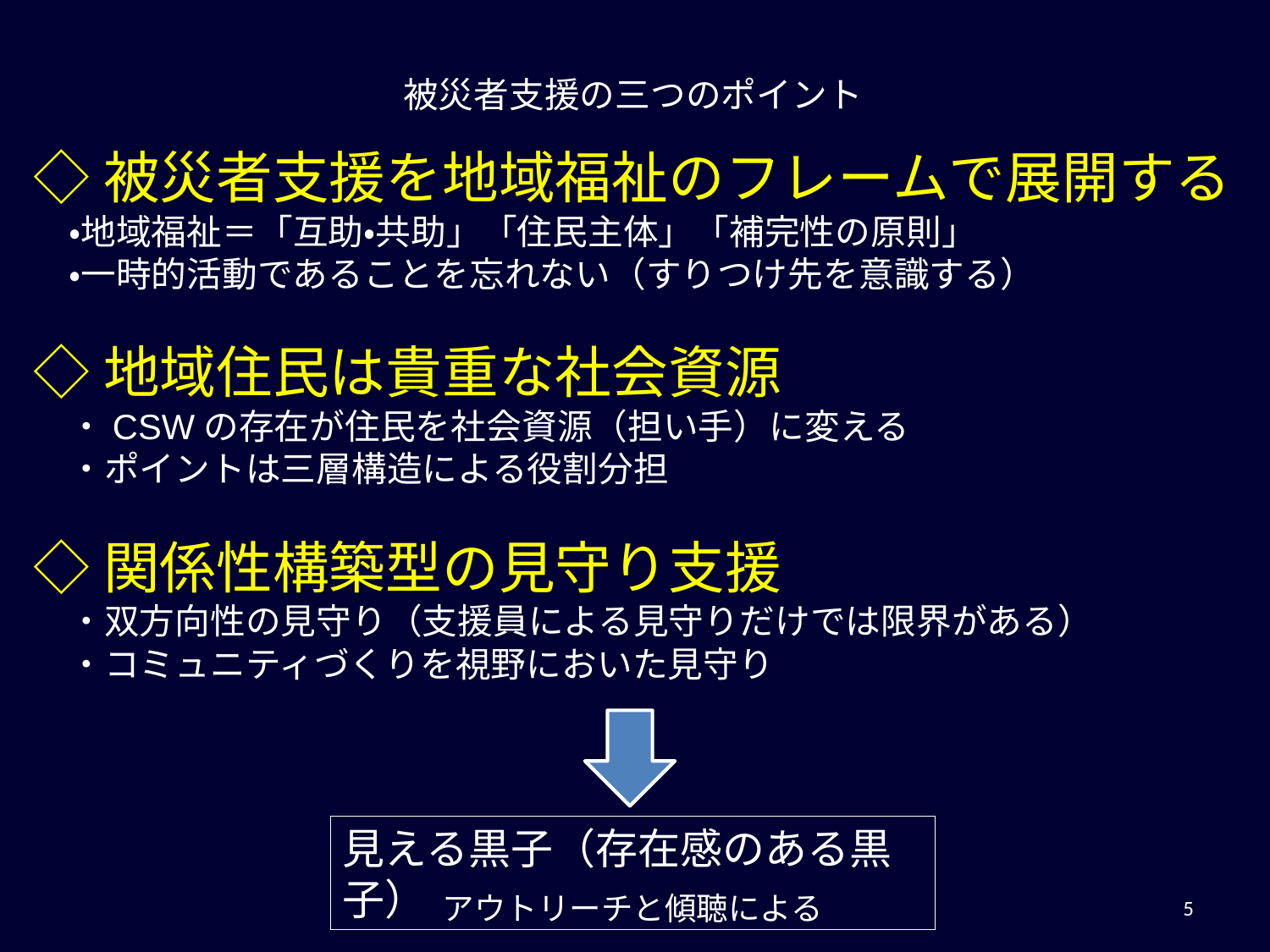

被災者支援の三つのポイント
◇被災者支援を地域福祉のフレームで展開する
　・地域福祉＝「互助・共助」「住民主体」「補完性の原則」
　・一時的活動であることを忘れない（すりつけ先を意識する）

◇地域住民は貴重な社会資源
　・CSWの存在が住民を社会資源（担い手）に変える
　・ポイントは三層構造による役割分担

◇関係性構築型の見守り支援
　・双方向性の見守り（支援員による見守りだけでは限界がある）
　・コミュニティづくりを視野においた見守り

見える黒子（存在感のある黒子）
アウトリーチと傾聴による
5